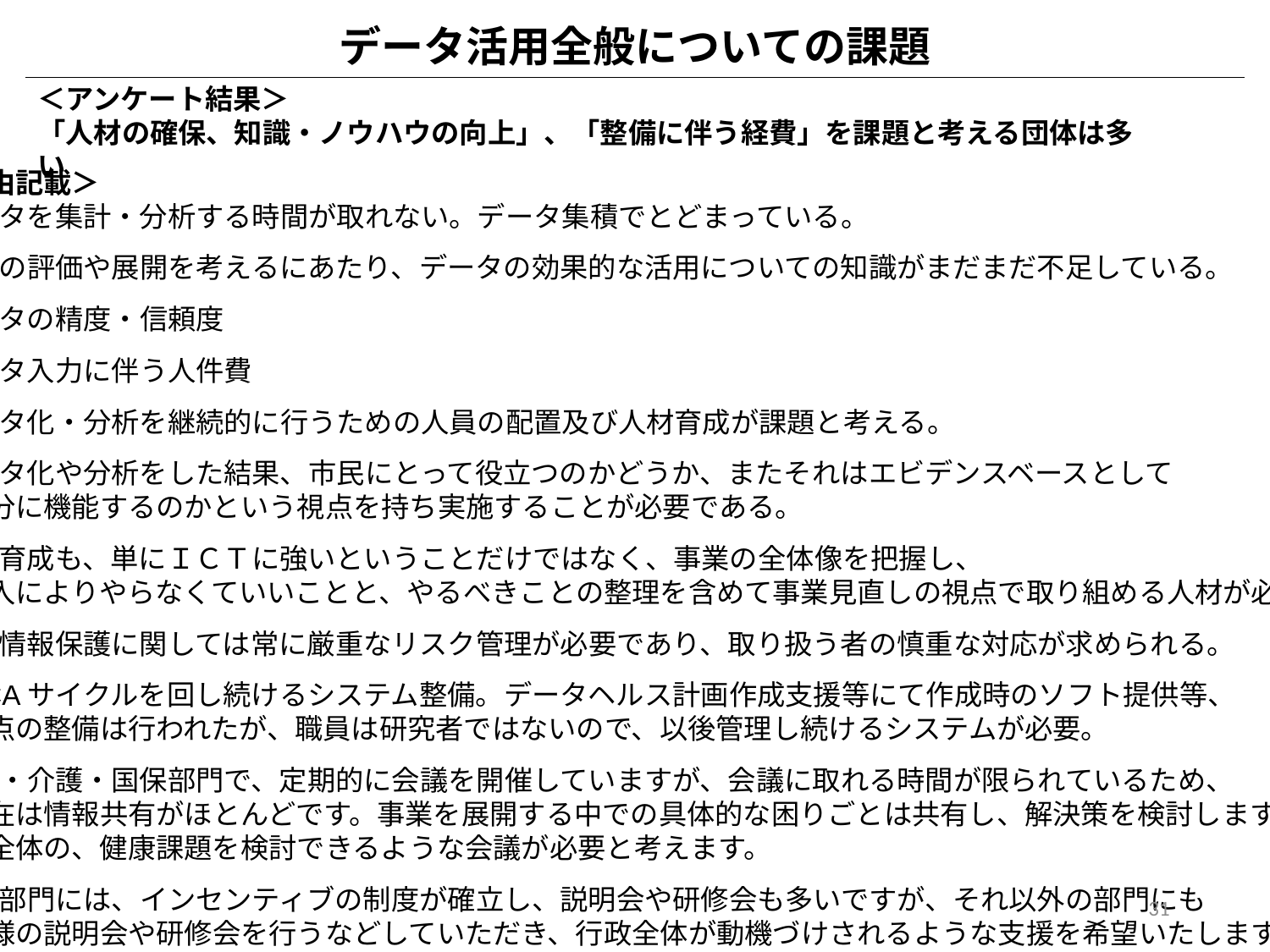

データ活用全般についての課題
＜アンケート結果＞
「人材の確保、知識・ノウハウの向上」、「整備に伴う経費」を課題と考える団体は多い
　＜自由記載＞
データを集計・分析する時間が取れない。データ集積でとどまっている。

事業の評価や展開を考えるにあたり、データの効果的な活用についての知識がまだまだ不足している。

データの精度・信頼度

データ入力に伴う人件費

データ化・分析を継続的に行うための人員の配置及び人材育成が課題と考える。

データ化や分析をした結果、市民にとって役立つのかどうか、またそれはエビデンスベースとして
　　十分に機能するのかという視点を持ち実施することが必要である。

人材育成も、単にＩＣＴに強いということだけではなく、事業の全体像を把握し、
　　導入によりやらなくていいことと、やるべきことの整理を含めて事業見直しの視点で取り組める人材が必要である。

個人情報保護に関しては常に厳重なリスク管理が必要であり、取り扱う者の慎重な対応が求められる。

PDCAサイクルを回し続けるシステム整備。データヘルス計画作成支援等にて作成時のソフト提供等、
　　時点の整備は行われたが、職員は研究者ではないので、以後管理し続けるシステムが必要。

衛生・介護・国保部門で、定期的に会議を開催していますが、会議に取れる時間が限られているため、
　　現在は情報共有がほとんどです。事業を展開する中での具体的な困りごとは共有し、解決策を検討しますが、
　　市全体の、健康課題を検討できるような会議が必要と考えます。

国保部門には、インセンティブの制度が確立し、説明会や研修会も多いですが、それ以外の部門にも
　　同様の説明会や研修会を行うなどしていただき、行政全体が動機づけされるような支援を希望いたします。

31